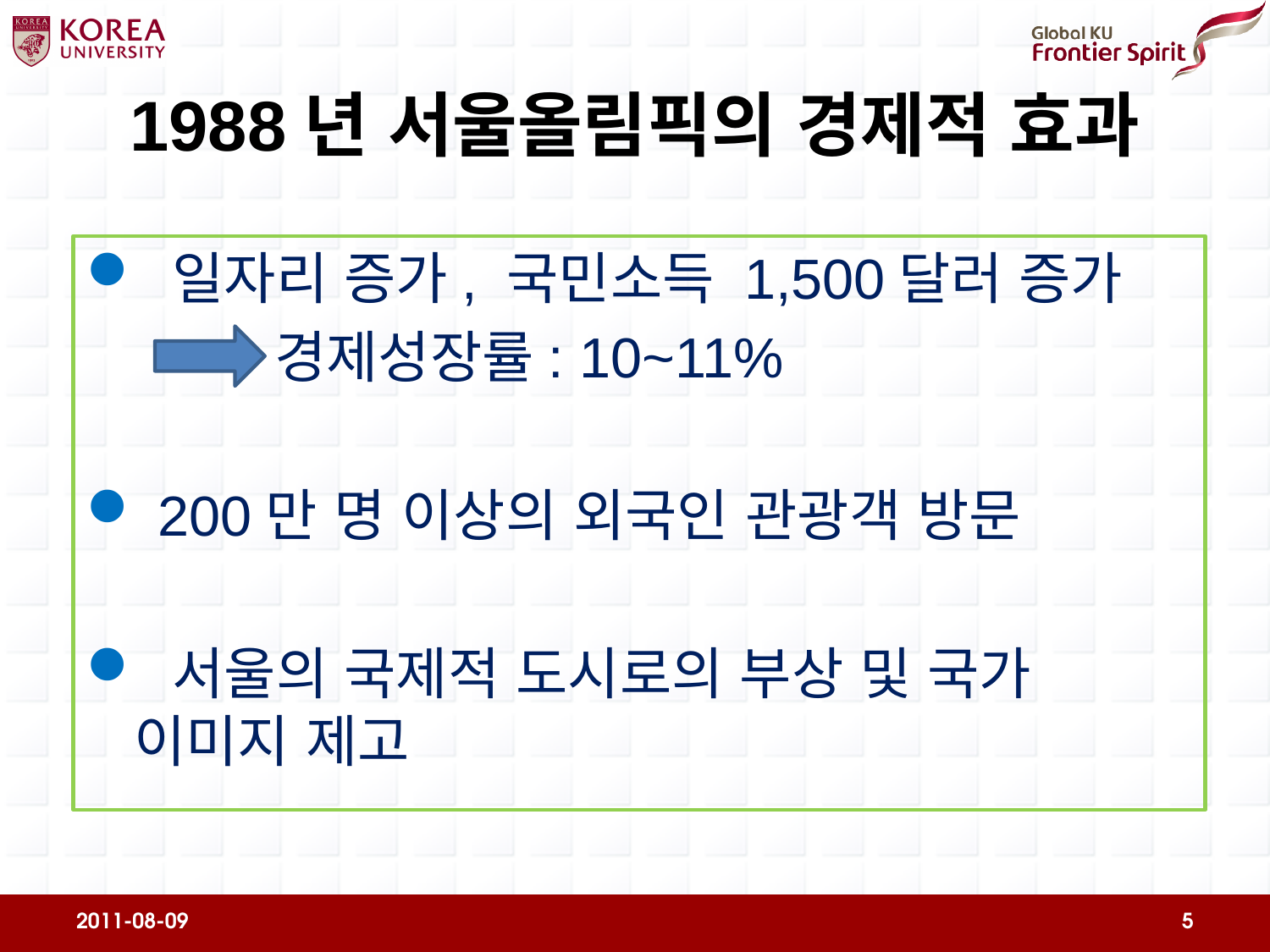

# 1988년 서울올림픽의 경제적 효과
 일자리 증가, 국민소득 1,500달러 증가
           경제성장률: 10~11%

 200만 명 이상의 외국인 관광객 방문

 서울의 국제적 도시로의 부상 및 국가  이미지 제고

2011-08-09
5